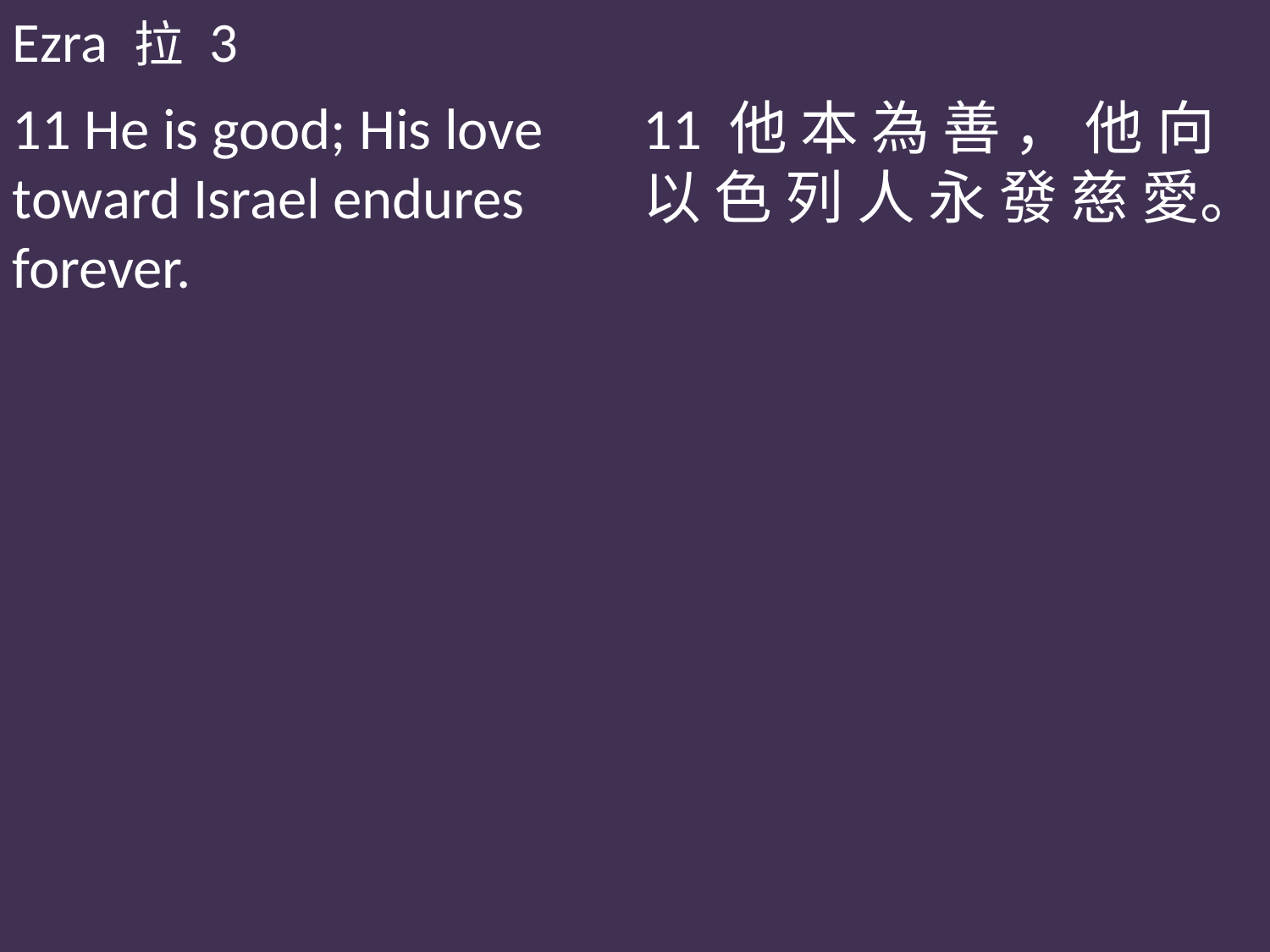

Ezra 拉 3
11 He is good; His love toward Israel endures forever.
11 他 本 為 善 ， 他 向 以 色 列 人 永 發 慈 愛。